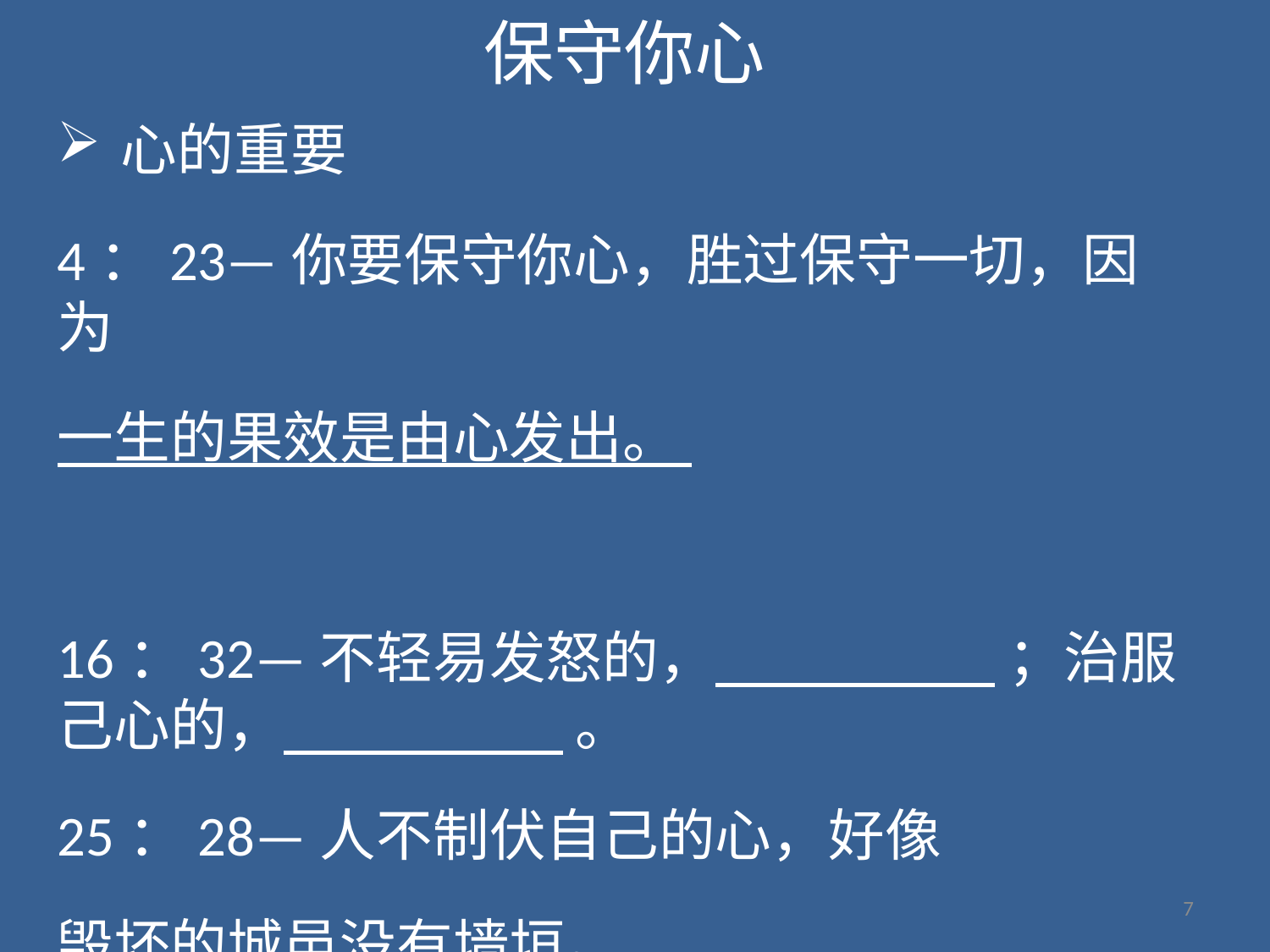

保守你心
心的重要
4：23—你要保守你心，胜过保守一切，因为
一生的果效是由心发出。

16：32—不轻易发怒的，                       ；治服己心的，                       。
25：28—人不制伏自己的心，好像
毁坏的城邑没有墙垣。
7